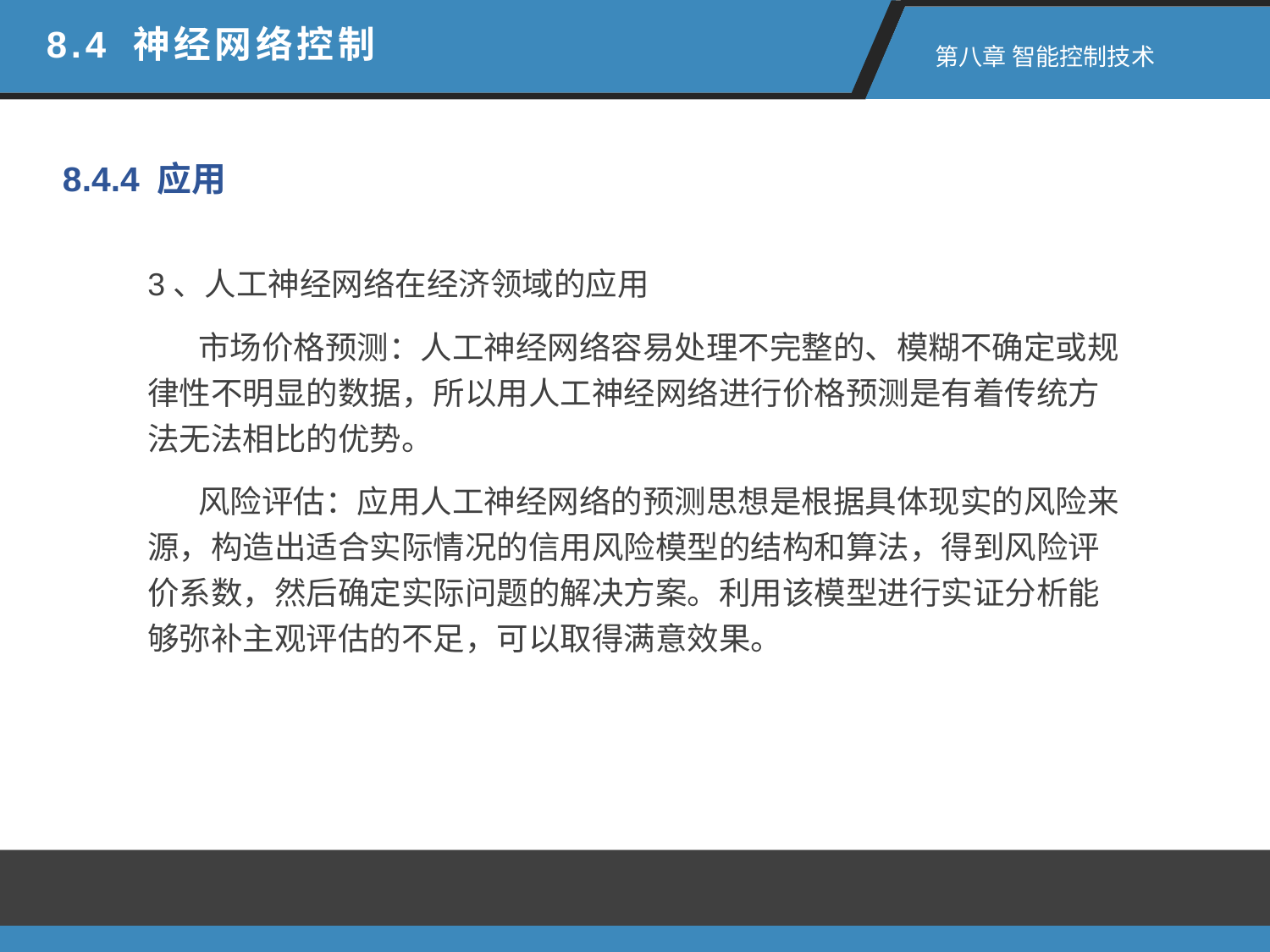

8.4 神经网络控制
  第八章 智能控制技术
8.4.4 应用
3、人工神经网络在经济领域的应用
      市场价格预测：人工神经网络容易处理不完整的、模糊不确定或规律性不明显的数据，所以用人工神经网络进行价格预测是有着传统方法无法相比的优势。
      风险评估：应用人工神经网络的预测思想是根据具体现实的风险来源，构造出适合实际情况的信用风险模型的结构和算法，得到风险评价系数，然后确定实际问题的解决方案。利用该模型进行实证分析能够弥补主观评估的不足，可以取得满意效果。